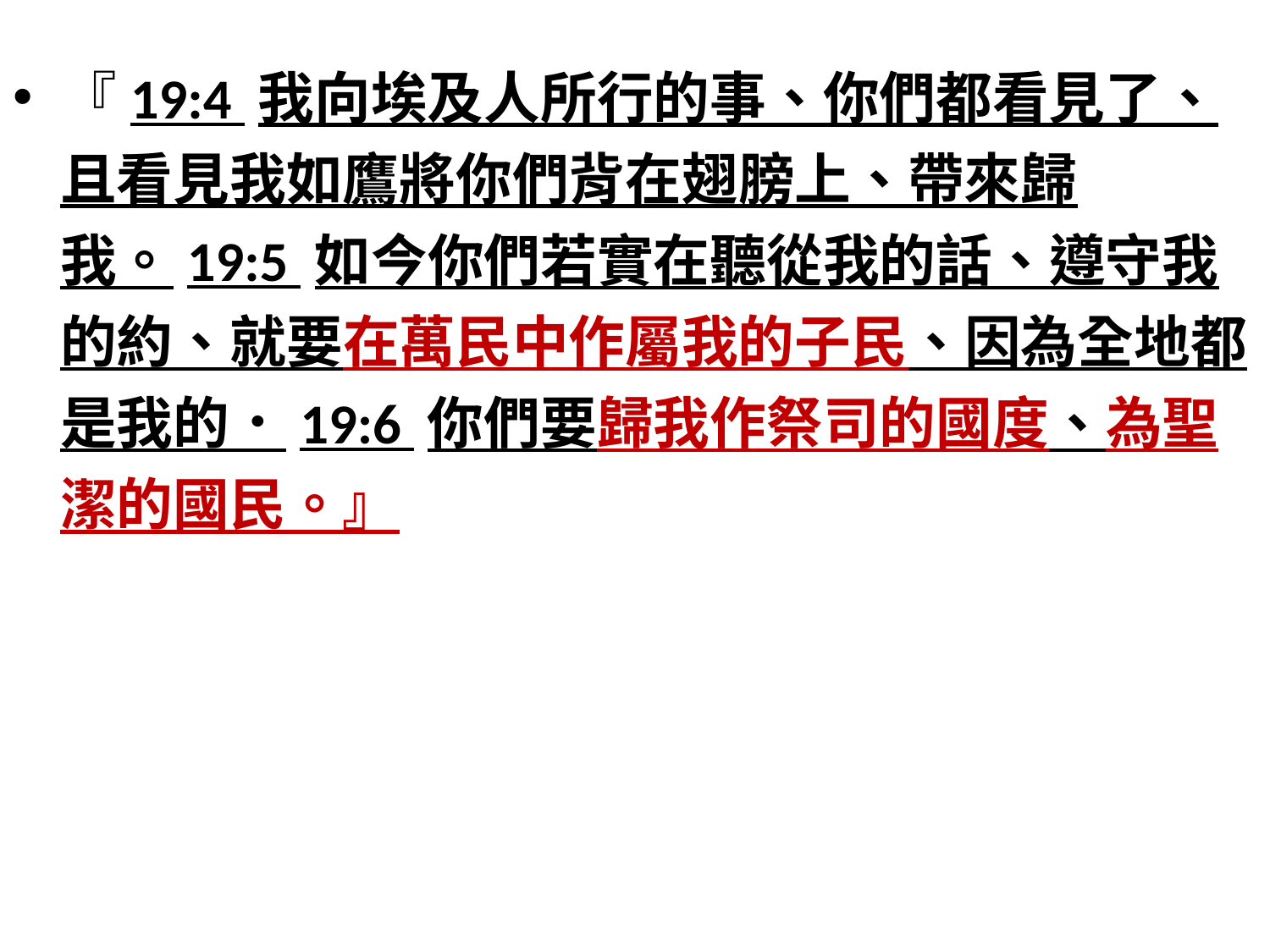

『19:4 我向埃及人所行的事、你們都看見了、且看見我如鷹將你們背在翅膀上、帶來歸我。19:5 如今你們若實在聽從我的話、遵守我的約、就要在萬民中作屬我的子民、因為全地都是我的．19:6 你們要歸我作祭司的國度、為聖潔的國民。』